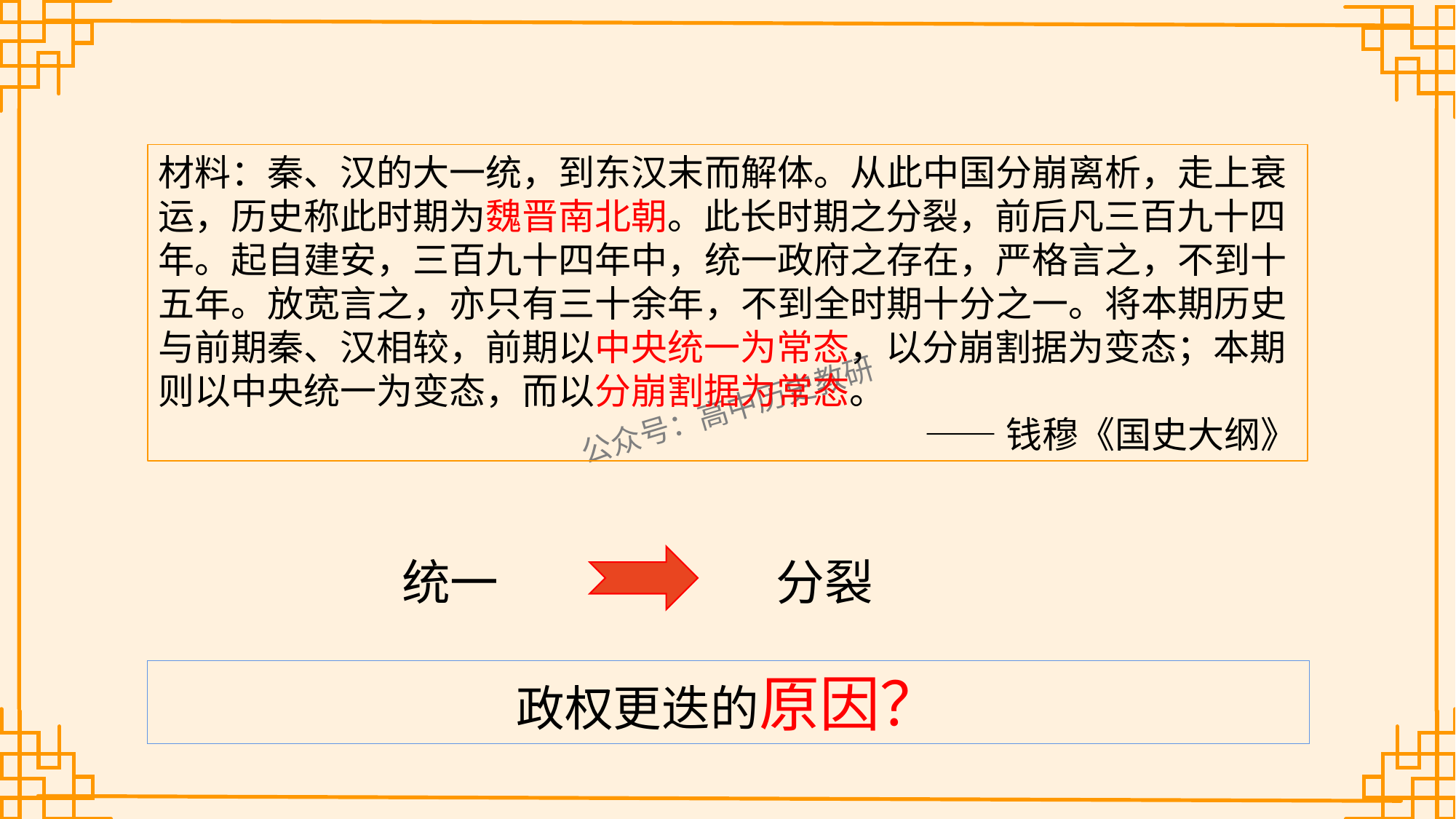

材料：秦、汉的大一统，到东汉末而解体。从此中国分崩离析，走上衰运，历史称此时期为魏晋南北朝。此长时期之分裂，前后凡三百九十四年。起自建安，三百九十四年中，统一政府之存在，严格言之，不到十五年。放宽言之，亦只有三十余年，不到全时期十分之一。将本期历史与前期秦、汉相较，前期以中央统一为常态，以分崩割据为变态；本期则以中央统一为变态，而以分崩割据为常态。
——钱穆《国史大纲》
统一

分裂
政权更迭的原因？